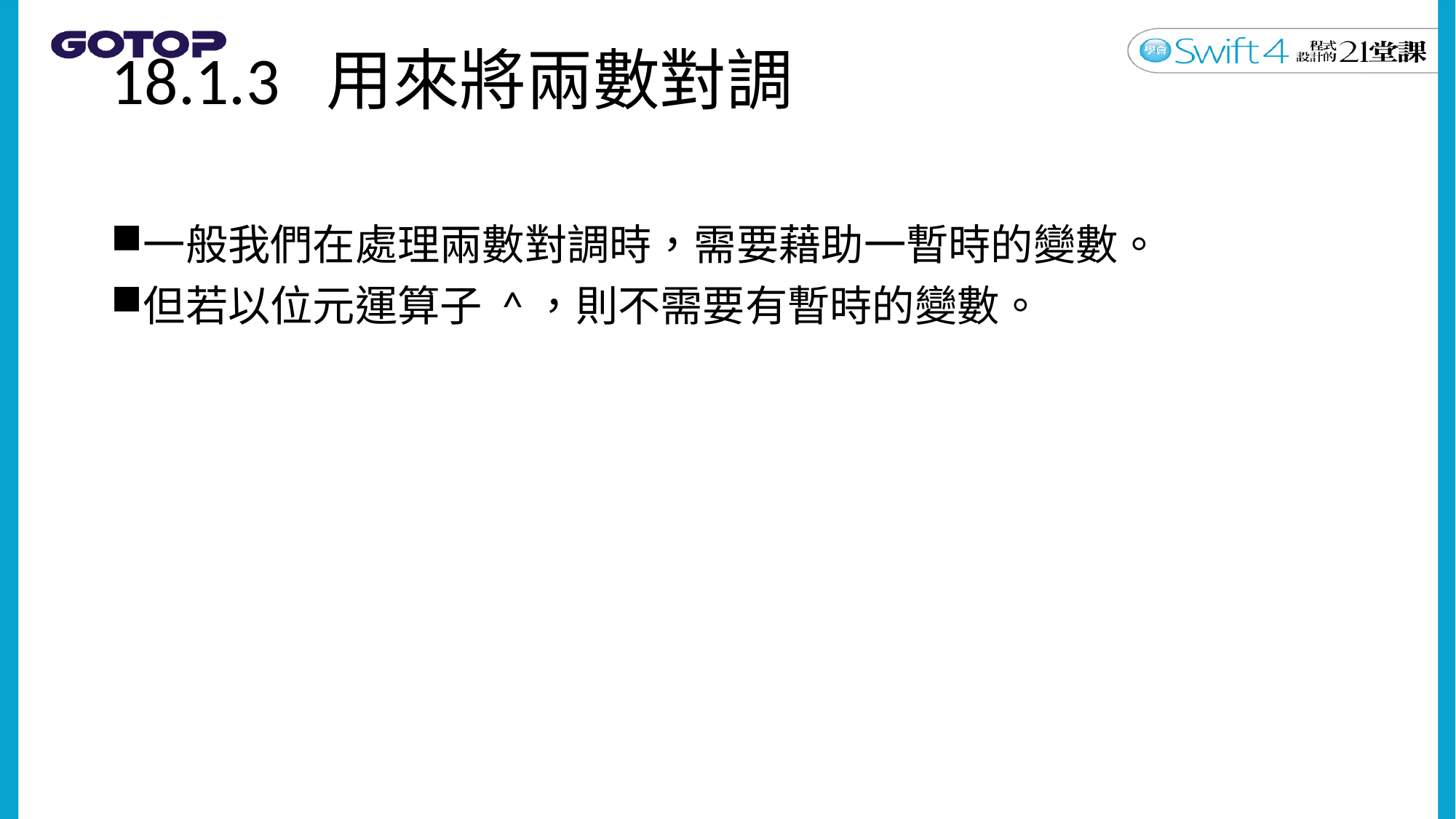

# 18.1.3  用來將兩數對調
一般我們在處理兩數對調時，需要藉助一暫時的變數。
但若以位元運算子 ^，則不需要有暫時的變數。